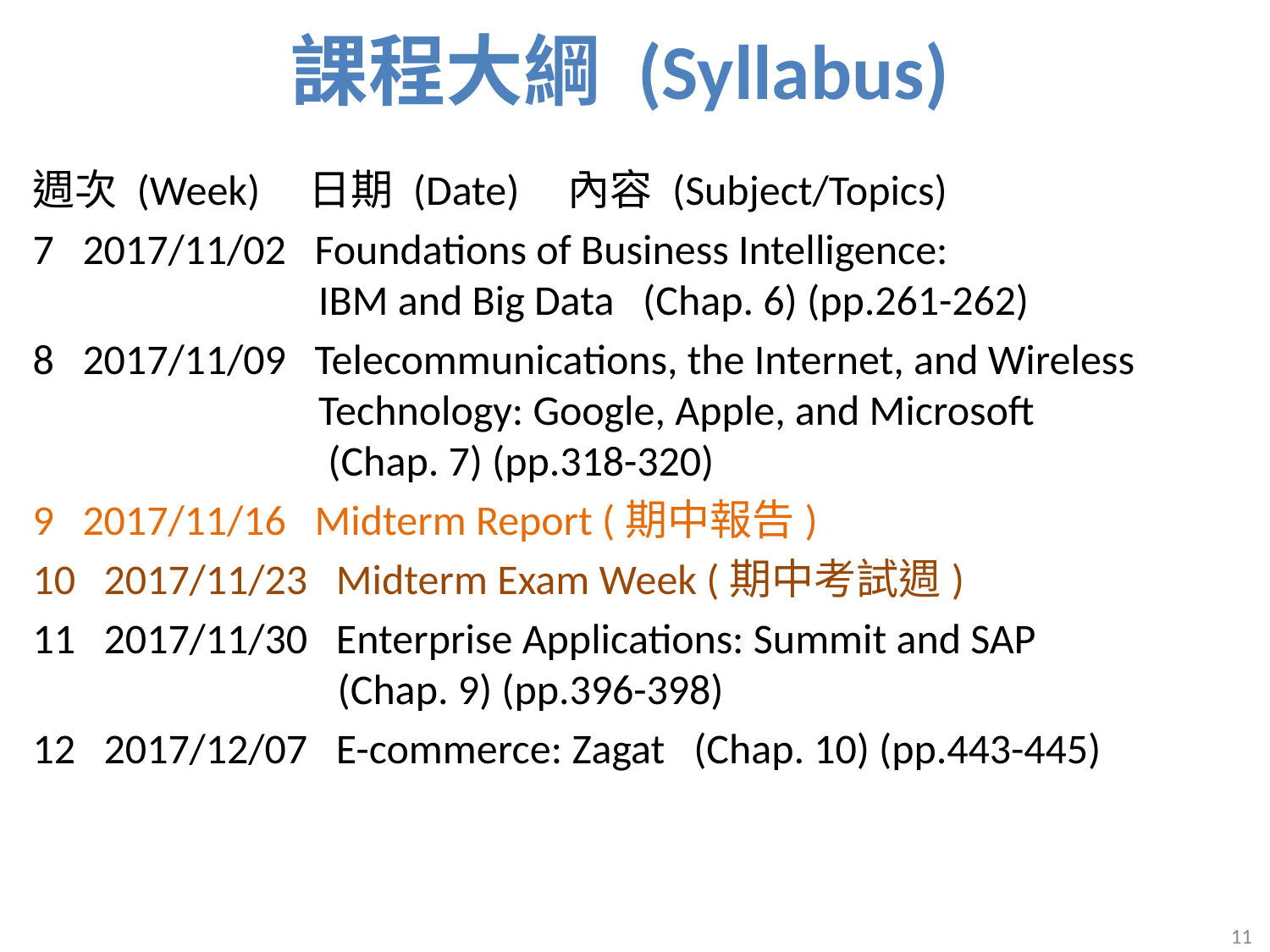

課程大綱 (Syllabus)
週次 (Week)    日期 (Date)    內容 (Subject/Topics)
7   2017/11/02   Foundations of Business Intelligence:
                         IBM and Big Data   (Chap. 6) (pp.261-262)
8   2017/11/09   Telecommunications, the Internet, and Wireless
                         Technology: Google, Apple, and Microsoft
                          (Chap. 7) (pp.318-320)
9   2017/11/16   Midterm Report (期中報告)
10   2017/11/23   Midterm Exam Week (期中考試週)
11   2017/11/30   Enterprise Applications: Summit and SAP
                           (Chap. 9) (pp.396-398)
12   2017/12/07   E-commerce: Zagat   (Chap. 10) (pp.443-445)
11